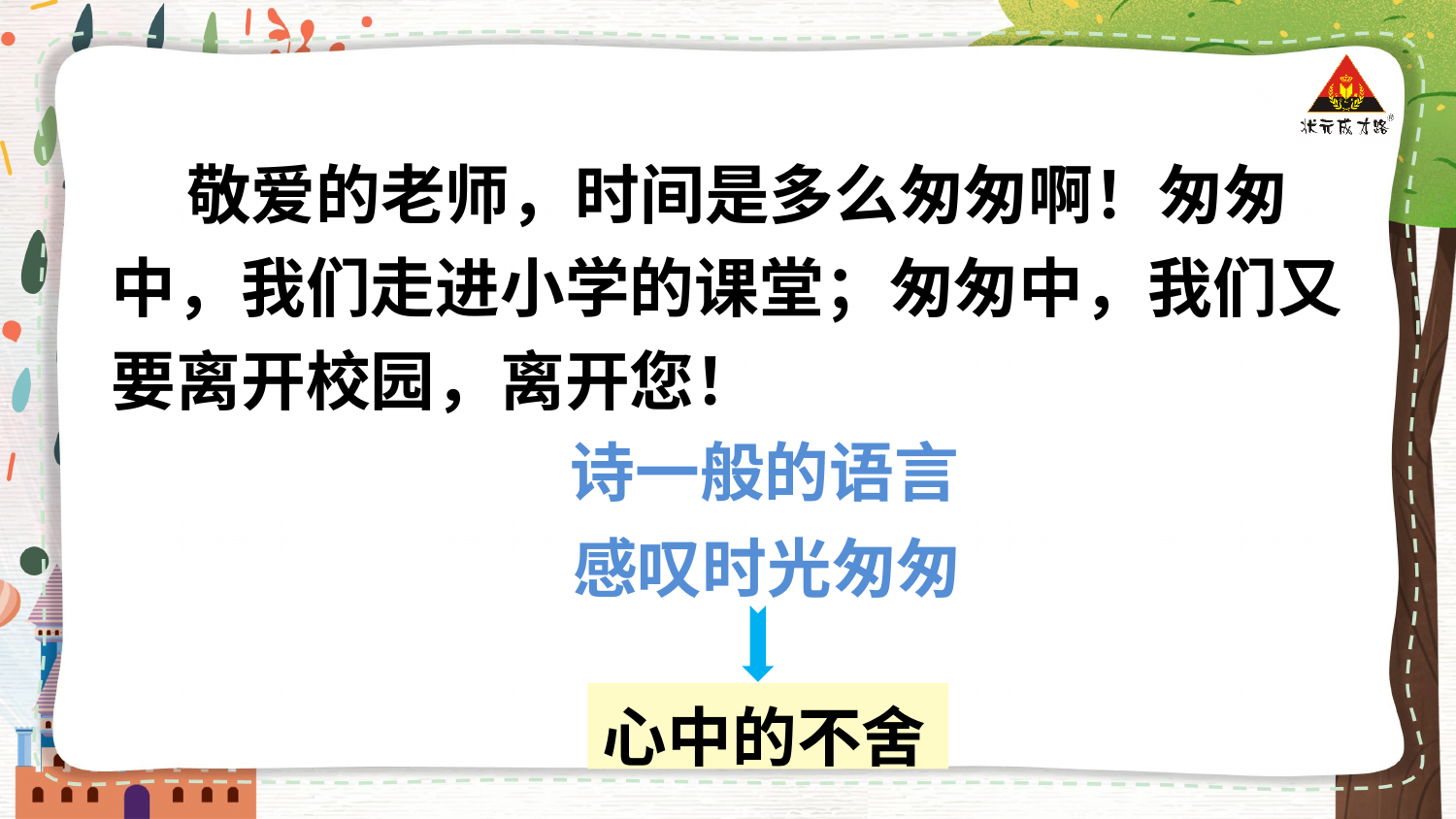

敬爱的老师，时间是多么匆匆啊！匆匆中，我们走进小学的课堂；匆匆中，我们又要离开校园，离开您！
诗一般的语言
感叹时光匆匆

心中的不舍